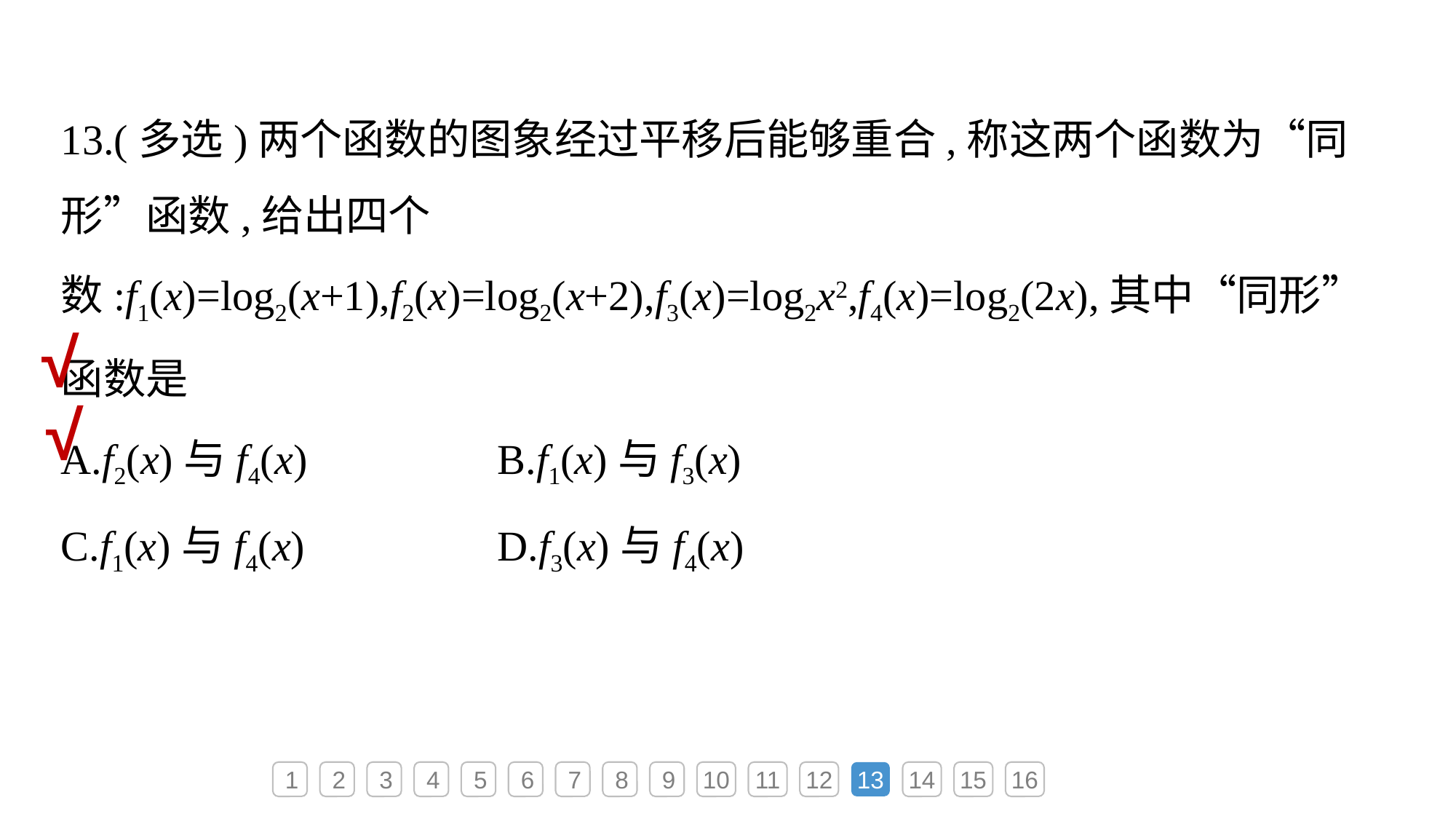

13.(多选)两个函数的图象经过平移后能够重合,称这两个函数为“同形”函数,给出四个数:f1(x)=log2(x+1),f2(x)=log2(x+2),f3(x)=log2x2,f4(x)=log2(2x),其中“同形”函数是
A.f2(x)与f4(x)			B.f1(x)与f3(x)
C.f1(x)与f4(x)			D.f3(x)与f4(x)
√
√
1
2
3
4
5
6
7
8
9
10
11
12
13
14
15
16